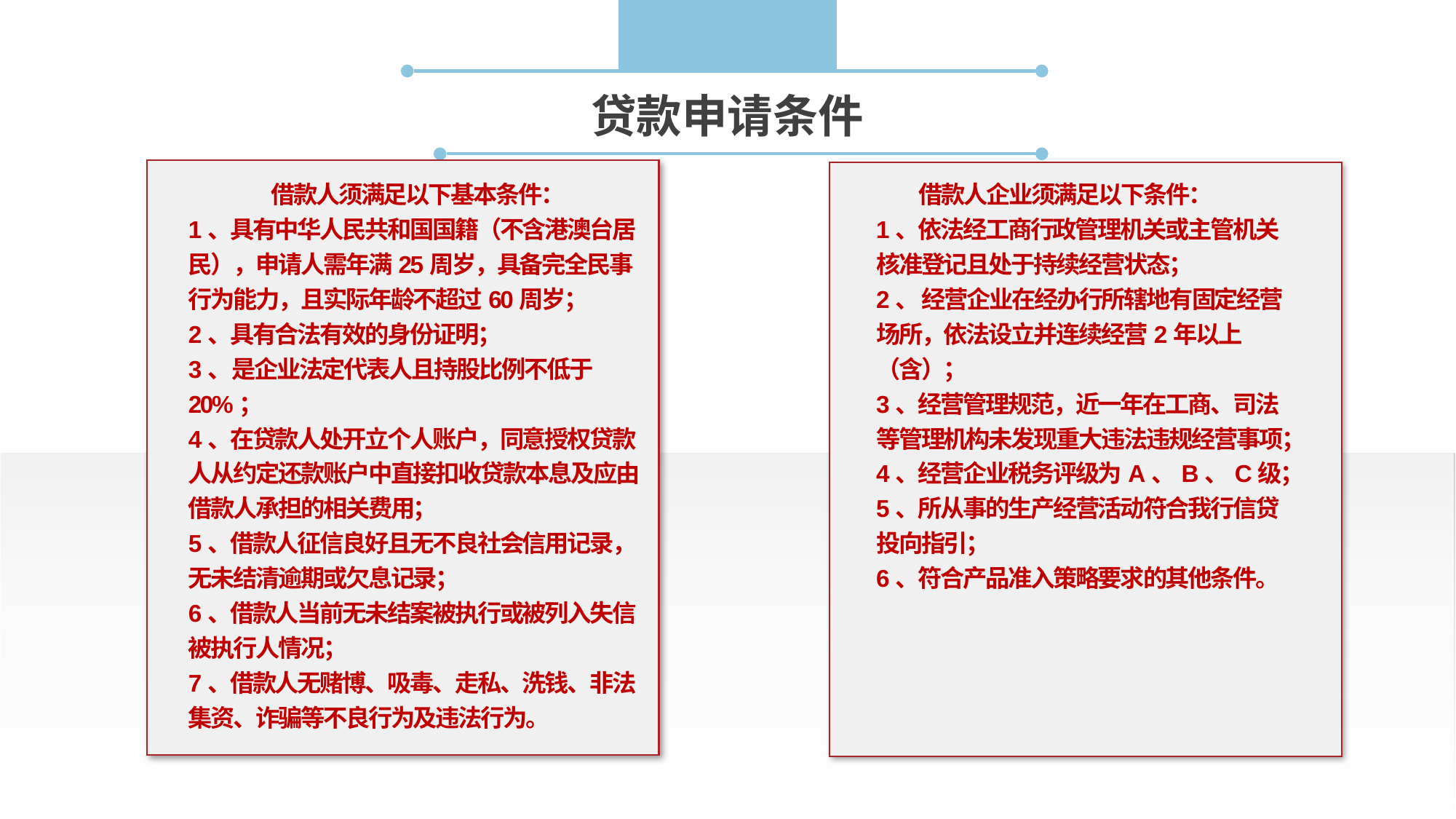

贷款申请条件

借款人须满足以下基本条件：
1、具有中华人民共和国国籍（不含港澳台居民），申请人需年满25周岁，具备完全民事行为能力，且实际年龄不超过60周岁；
2、具有合法有效的身份证明；
3、是企业法定代表人且持股比例不低于20%；
4、在贷款人处开立个人账户，同意授权贷款人从约定还款账户中直接扣收贷款本息及应由借款人承担的相关费用；
5、借款人征信良好且无不良社会信用记录，无未结清逾期或欠息记录；
6、借款人当前无未结案被执行或被列入失信被执行人情况；
7、借款人无赌博、吸毒、走私、洗钱、非法集资、诈骗等不良行为及违法行为。

       借款人企业须满足以下条件：
1、依法经工商行政管理机关或主管机关核准登记且处于持续经营状态；
2、 经营企业在经办行所辖地有固定经营场所，依法设立并连续经营2年以上（含）；
3、经营管理规范，近一年在工商、司法等管理机构未发现重大违法违规经营事项；
4、经营企业税务评级为A、B、C级；
5、所从事的生产经营活动符合我行信贷投向指引；
6、符合产品准入策略要求的其他条件。